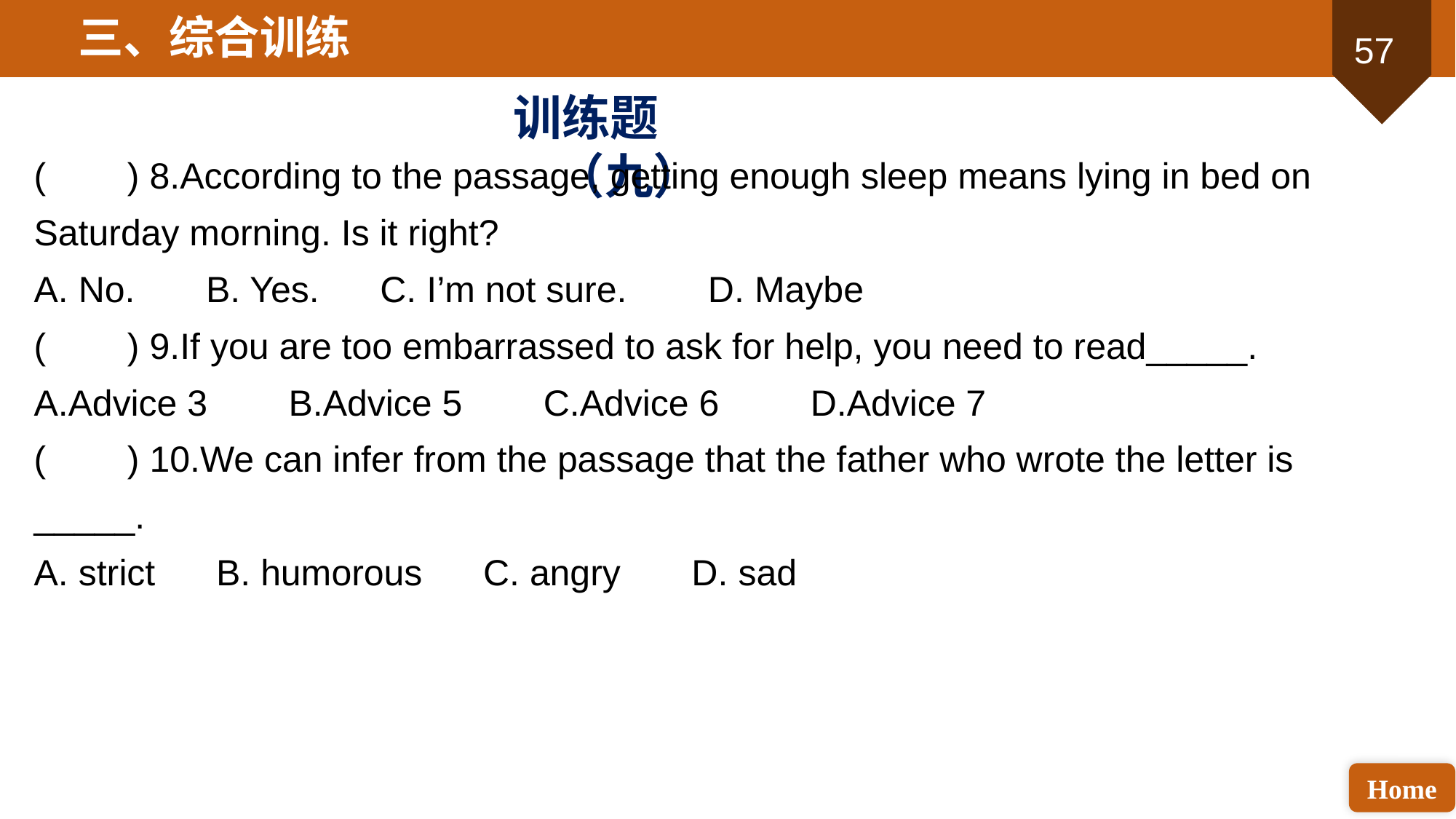

三、综合训练
训练题（九）
(        ) 8.According to the passage, getting enough sleep means lying in bed on Saturday morning. Is it right?
A. No.       B. Yes.      C. I’m not sure.        D. Maybe
(        ) 9.If you are too embarrassed to ask for help, you need to read_____.
A.Advice 3        B.Advice 5        C.Advice 6         D.Advice 7
(        ) 10.We can infer from the passage that the father who wrote the letter is _____.
A. strict      B. humorous      C. angry       D. sad